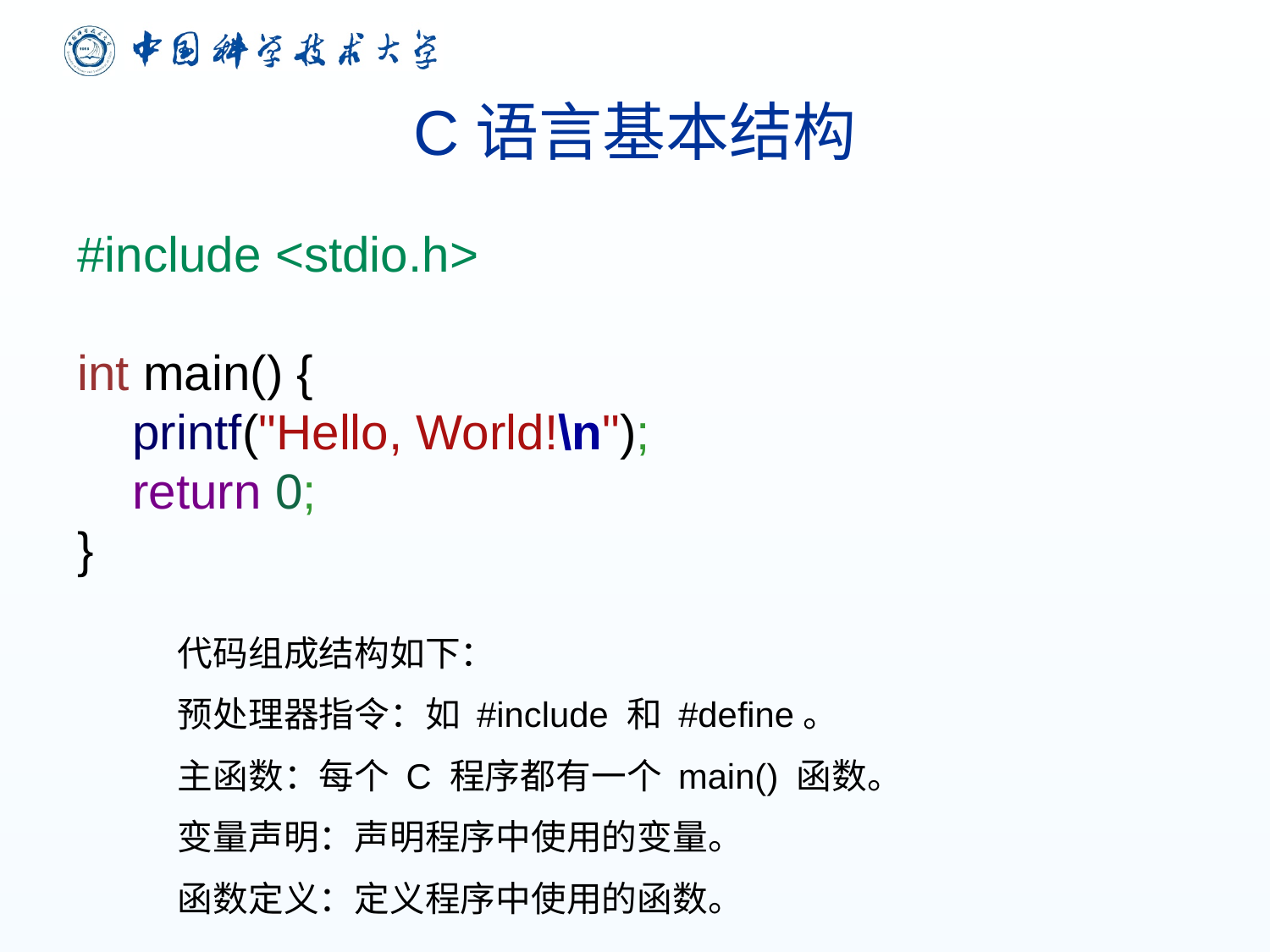

# C语言基本结构
#include <stdio.h>
int main() {
    printf("Hello, World!\n");
    return 0;
}
代码组成结构如下：
预处理器指令：如 #include 和 #define。
主函数：每个 C 程序都有一个 main() 函数。
变量声明：声明程序中使用的变量。
函数定义：定义程序中使用的函数。